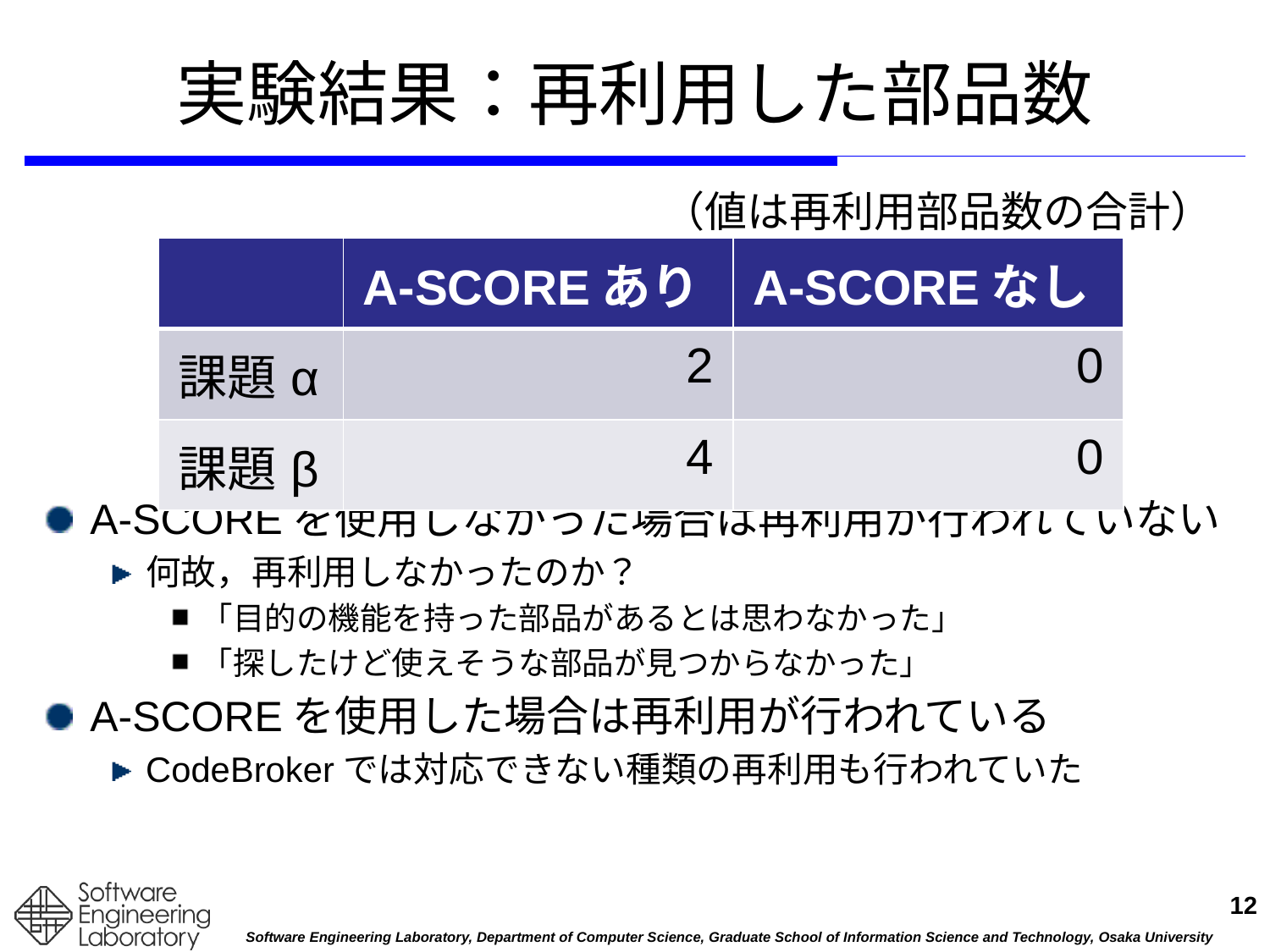

# 実験結果：再利用した部品数
（値は再利用部品数の合計）
|  | A-SCOREあり | A-SCOREなし |
| --- | --- | --- |
| 課題α | 2 | 0 |
| 課題β | 4 | 0 |
A-SCOREを使用しなかった場合は再利用が行われていない
何故，再利用しなかったのか？
「目的の機能を持った部品があるとは思わなかった」
「探したけど使えそうな部品が見つからなかった」
A-SCOREを使用した場合は再利用が行われている
CodeBrokerでは対応できない種類の再利用も行われていた